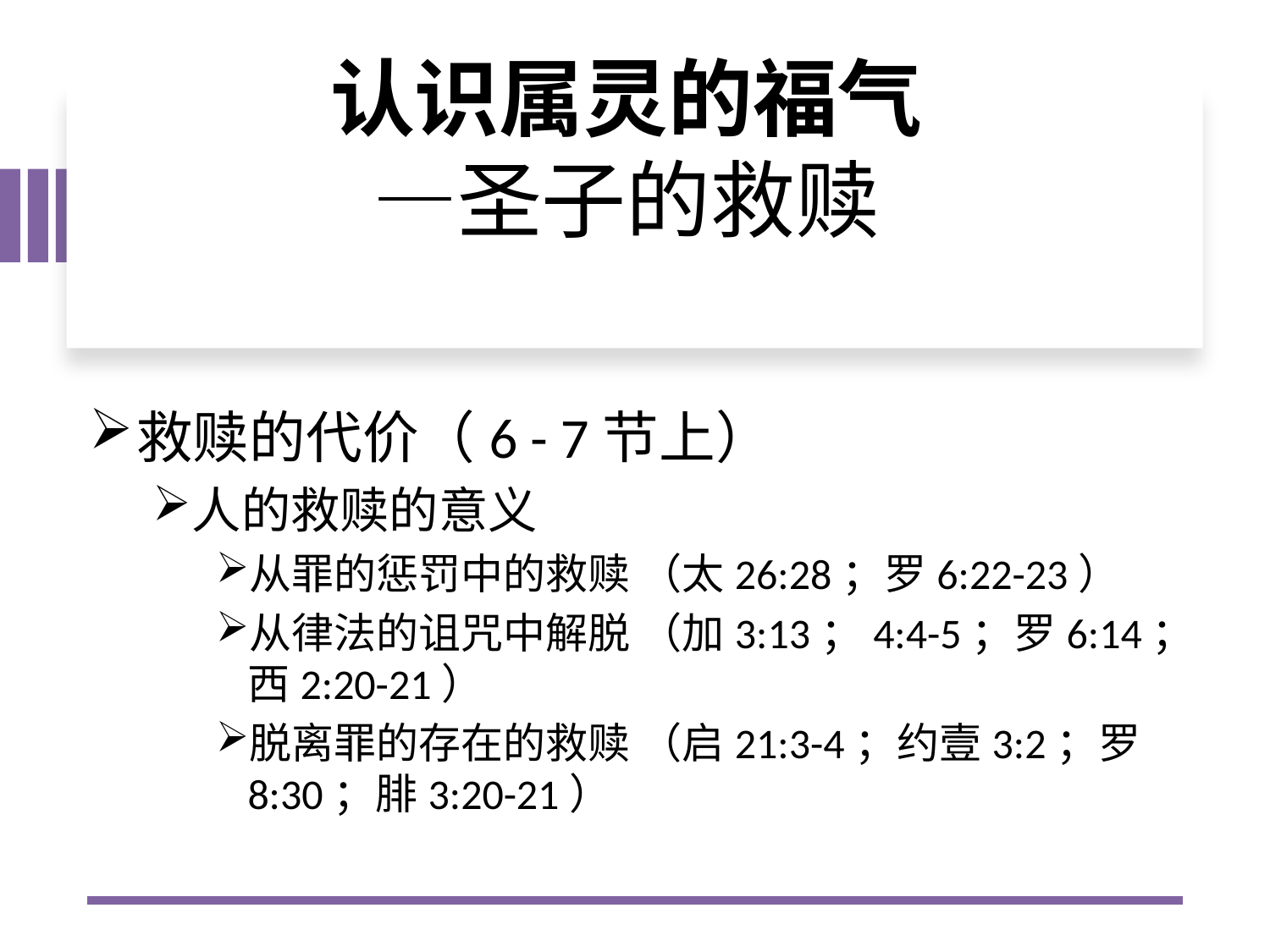

# 认识属灵的福气 —圣子的救赎

救赎的代价（6 - 7节上）
人的救赎的意义
从罪的惩罚中的救赎 （太26:28；罗6:22-23）
从律法的诅咒中解脱 （加3:13；4:4-5；罗6:14；西2:20-21）
脱离罪的存在的救赎 （启21:3-4；约壹3:2；罗8:30；腓3:20-21）